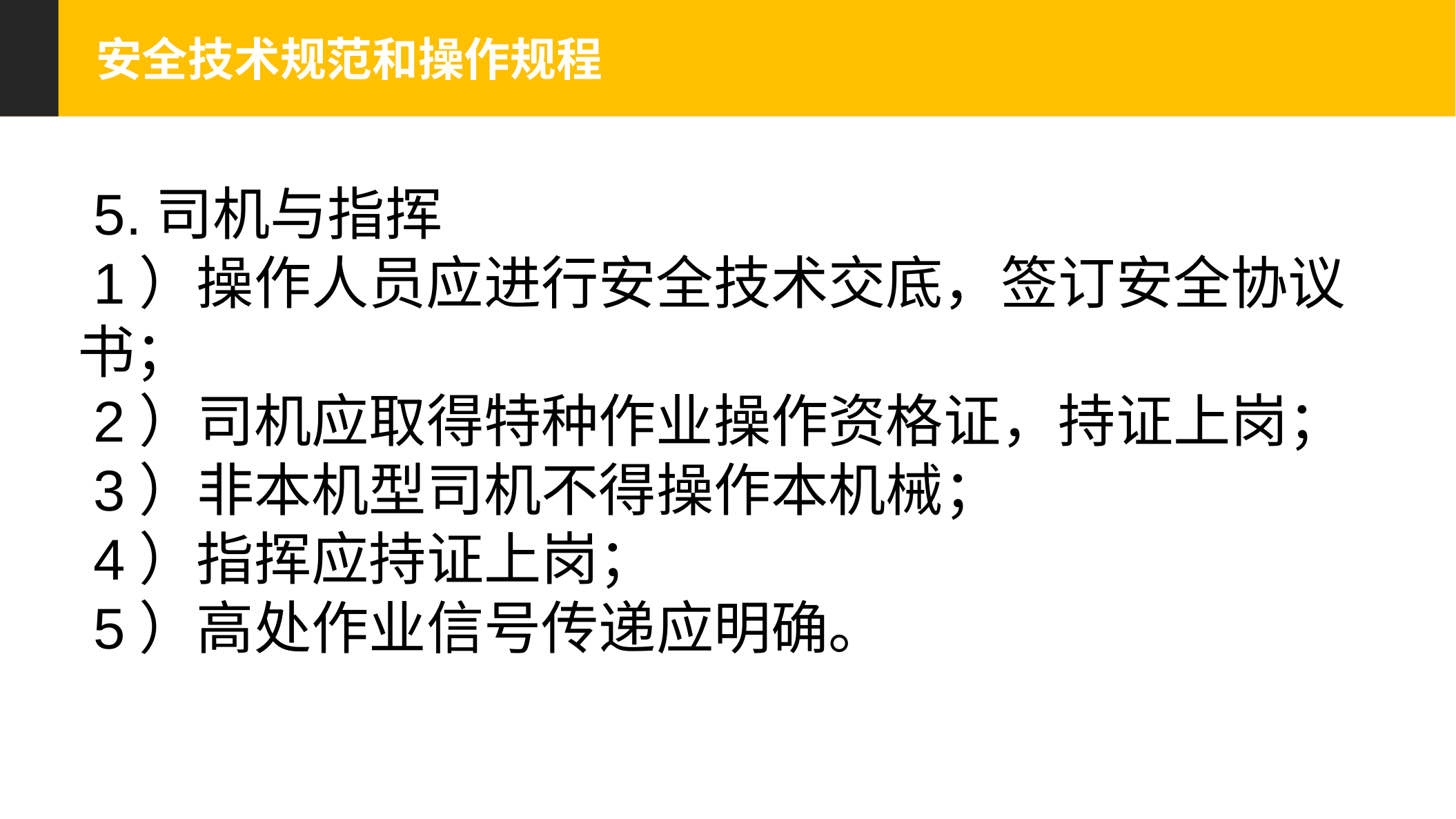

安全技术规范和操作规程
 5.司机与指挥
 1）操作人员应进行安全技术交底，签订安全协议书；
 2）司机应取得特种作业操作资格证，持证上岗；
 3）非本机型司机不得操作本机械；
 4）指挥应持证上岗；
 5）高处作业信号传递应明确。